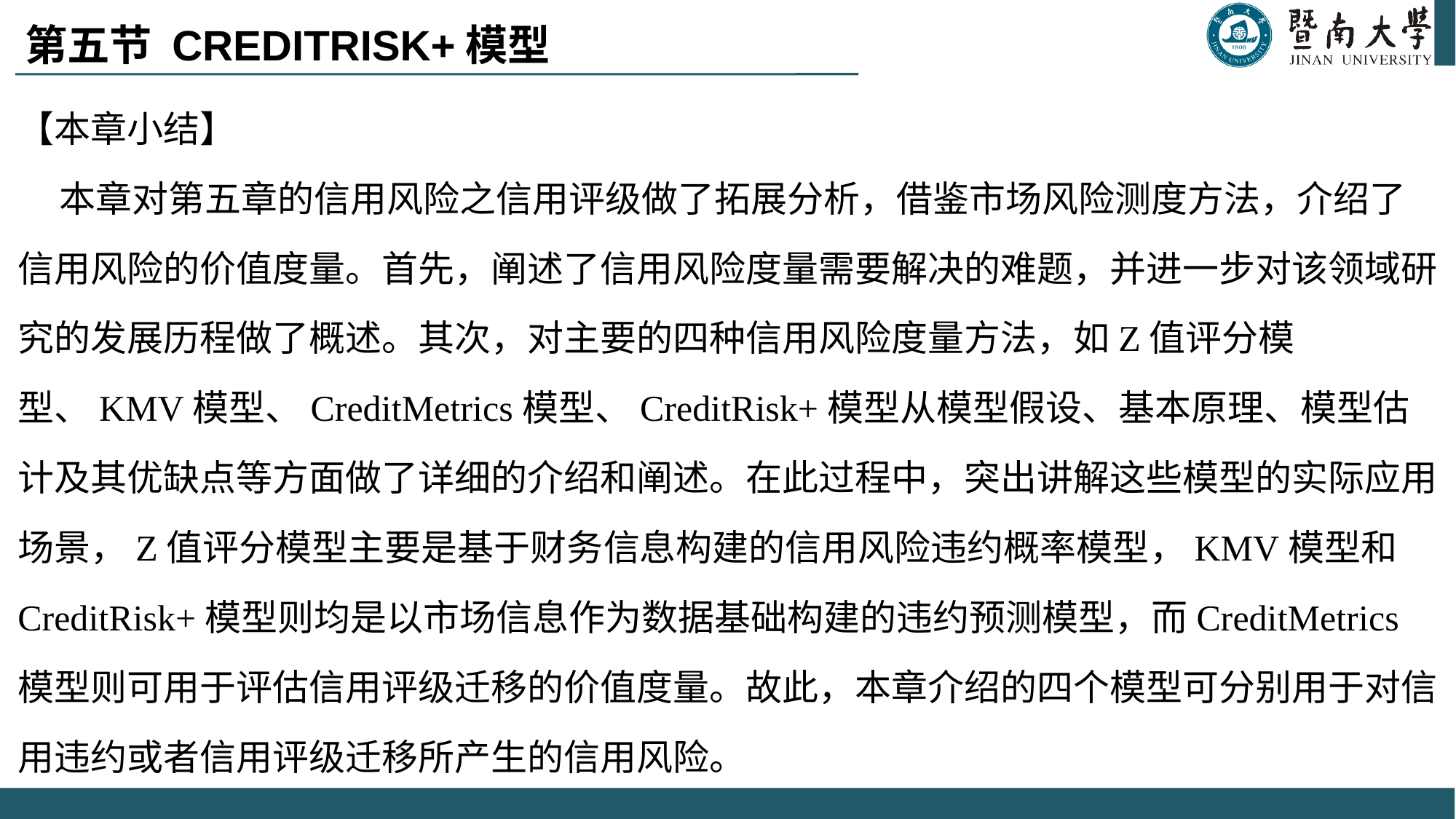

# 第五节 CreditRisk+模型
【本章小结】
    本章对第五章的信用风险之信用评级做了拓展分析，借鉴市场风险测度方法，介绍了信用风险的价值度量。首先，阐述了信用风险度量需要解决的难题，并进一步对该领域研究的发展历程做了概述。其次，对主要的四种信用风险度量方法，如Z值评分模型、KMV模型、CreditMetrics模型、CreditRisk+模型从模型假设、基本原理、模型估计及其优缺点等方面做了详细的介绍和阐述。在此过程中，突出讲解这些模型的实际应用场景，Z值评分模型主要是基于财务信息构建的信用风险违约概率模型，KMV模型和CreditRisk+模型则均是以市场信息作为数据基础构建的违约预测模型，而CreditMetrics模型则可用于评估信用评级迁移的价值度量。故此，本章介绍的四个模型可分别用于对信用违约或者信用评级迁移所产生的信用风险。